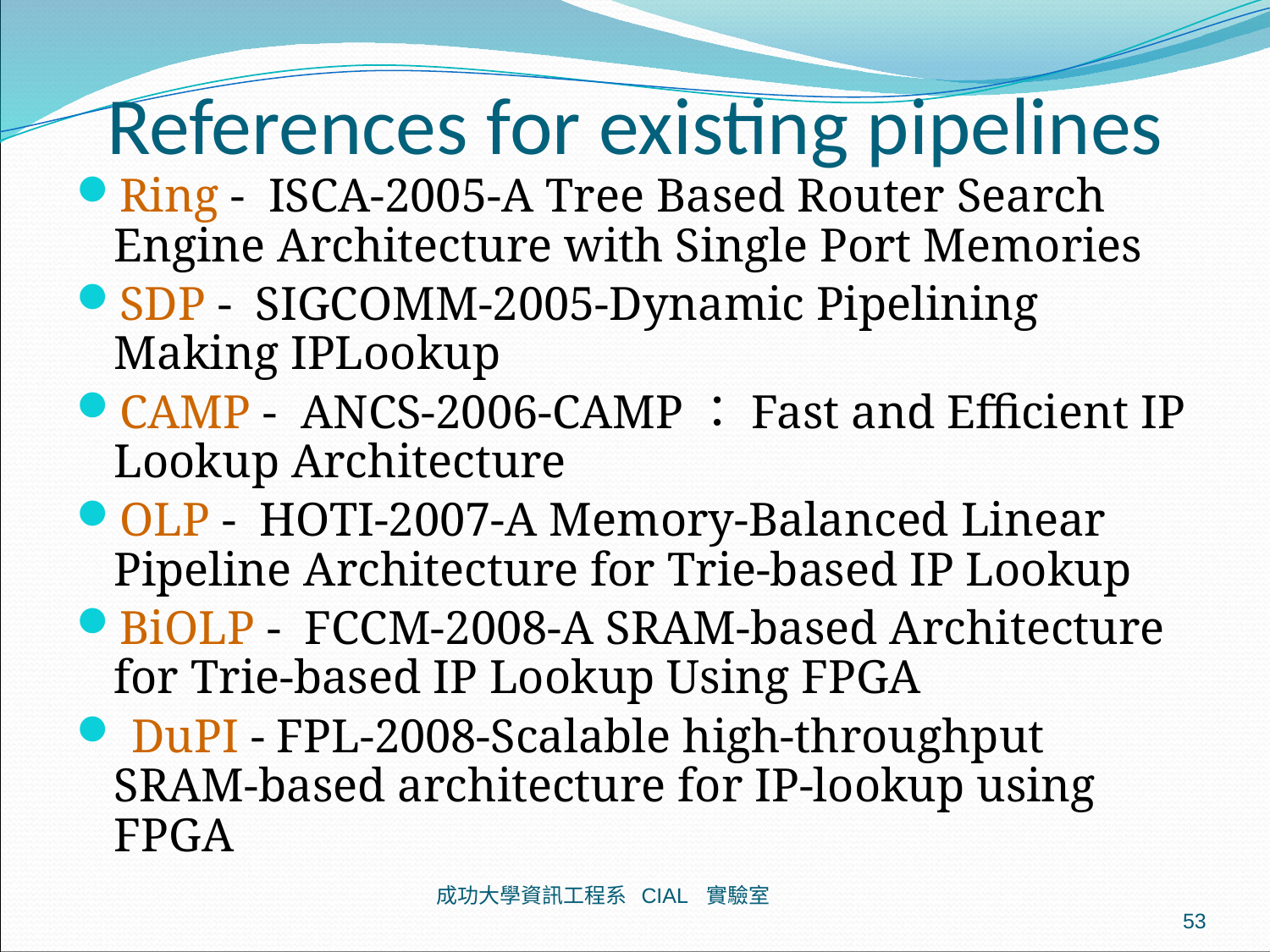

# References for existing pipelines
Ring -  ISCA-2005-A Tree Based Router Search Engine Architecture with Single Port Memories
SDP -  SIGCOMM-2005-Dynamic Pipelining Making IPLookup
CAMP -  ANCS-2006-CAMP：Fast and Efficient IP Lookup Architecture
OLP -  HOTI-2007-A Memory-Balanced Linear Pipeline Architecture for Trie-based IP Lookup
BiOLP -  FCCM-2008-A SRAM-based Architecture for Trie-based IP Lookup Using FPGA
 DuPI - FPL-2008-Scalable high-throughput SRAM-based architecture for IP-lookup using FPGA
成功大學資訊工程系  CIAL 實驗室

53